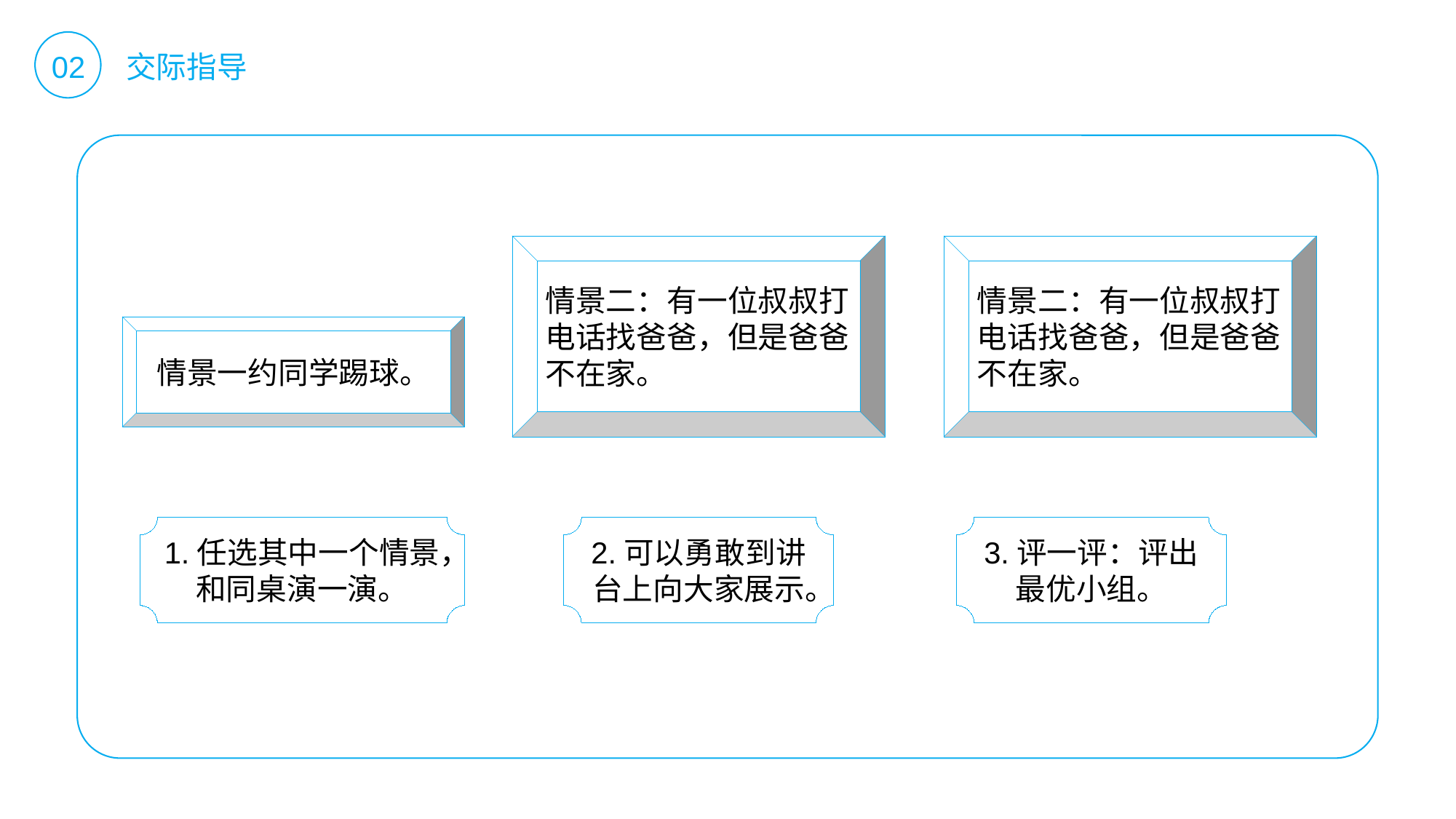

02    交际指导

情景二：有一位叔叔打电话找爸爸，但是爸爸不在家。
情景二：有一位叔叔打电话找爸爸，但是爸爸不在家。
情景一约同学踢球。
2.可以勇敢到讲台上向大家展示。
1.任选其中一个情景，和同桌演一演。
3.评一评：评出最优小组。